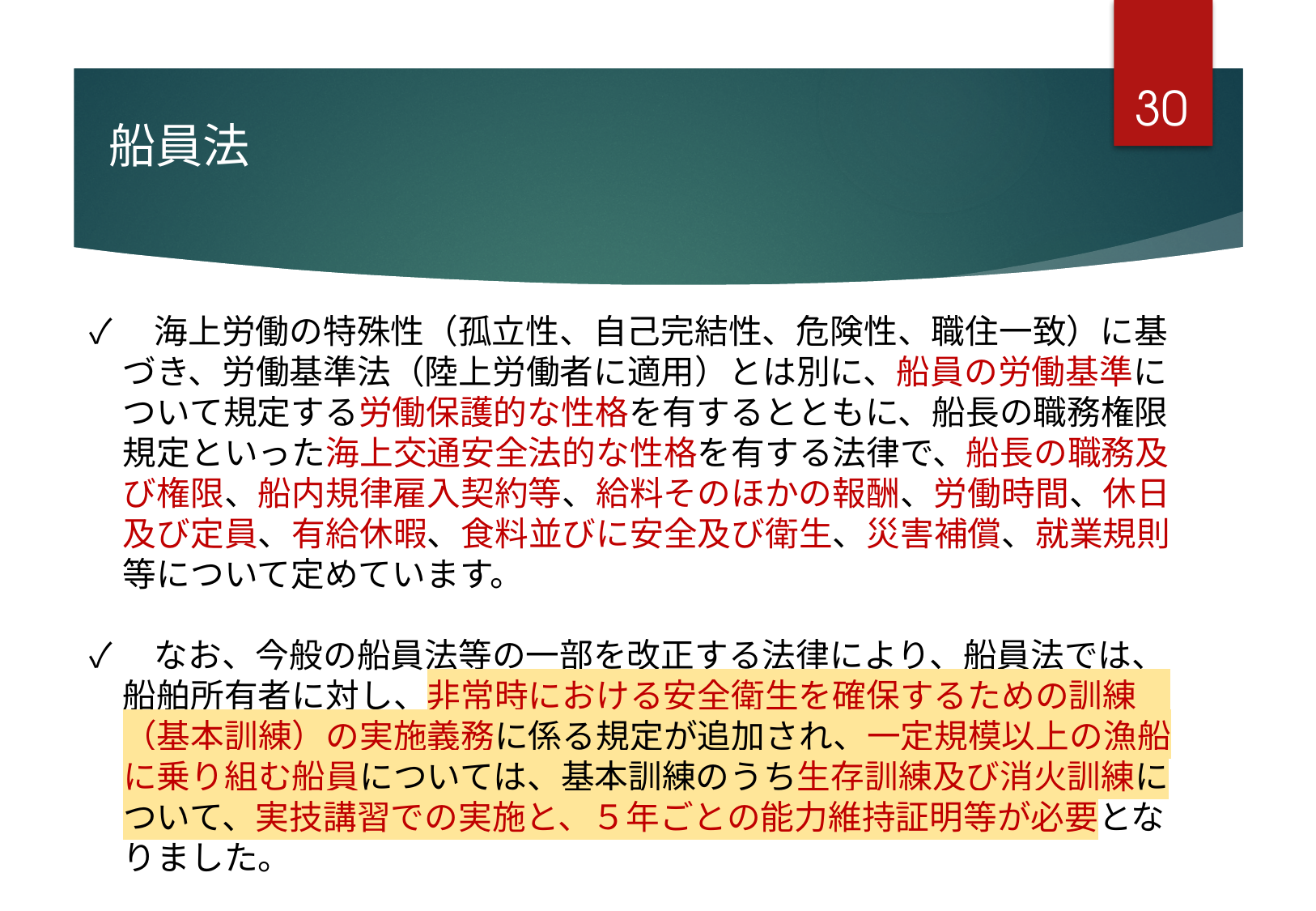

30
船員法
✓　海上労働の特殊性（孤立性、自己完結性、危険性、職住一致）に基
　づき、労働基準法（陸上労働者に適用）とは別に、船員の労働基準に
　ついて規定する労働保護的な性格を有するとともに、船長の職務権限
　規定といった海上交通安全法的な性格を有する法律で、船長の職務及
　び権限、船内規律雇入契約等、給料そのほかの報酬、労働時間、休日
　及び定員、有給休暇、食料並びに安全及び衛生、災害補償、就業規則
　等について定めています。

✓　なお、今般の船員法等の一部を改正する法律により、船員法では、
　船舶所有者に対し、非常時における安全衛生を確保するための訓練
　（基本訓練）の実施義務に係る規定が追加され、一定規模以上の漁船
　に乗り組む船員については、基本訓練のうち生存訓練及び消火訓練に
　ついて、実技講習での実施と、５年ごとの能力維持証明等が必要とな
　りました。
# Ⅰ.●●